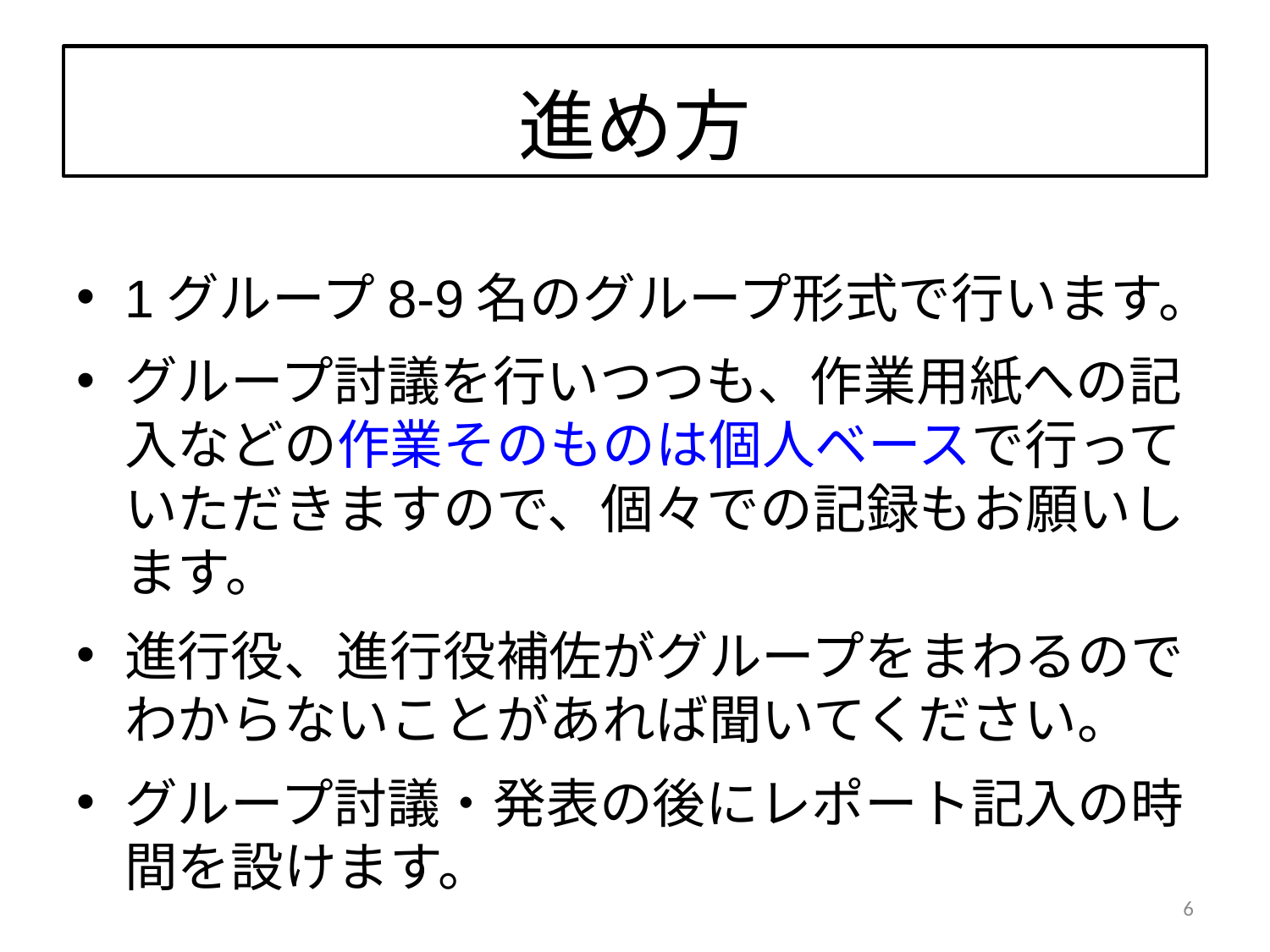

# 進め方
1グループ8-9名のグループ形式で⾏います。
グループ討議を⾏いつつも、作業用紙への記入などの作業そのものは個⼈ベースで⾏っていただきますので、個々での記録もお願いします。
進行役、進行役補佐がグループをまわるのでわからないことがあれば聞いてください。
グループ討議・発表の後にレポート記入の時間を設けます。

6